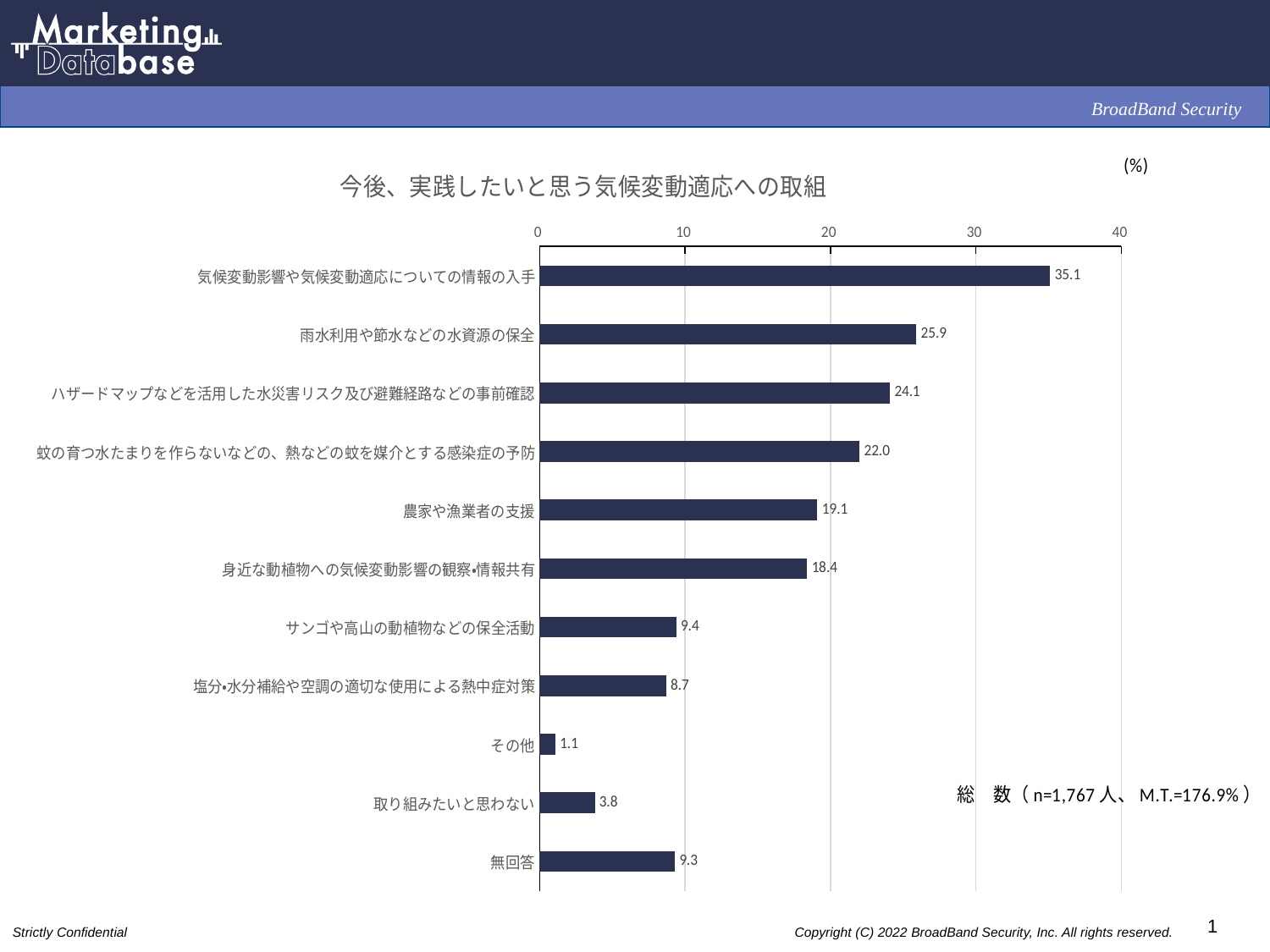

### Chart: 今後、実践したいと思う気候変動適応への取組

| Category |  |
|---|---|
| 気候変動影響や気候変動適応についての情報の入手 | 35.1 |
| 雨水利用や節水などの水資源の保全 | 25.9 |
| ハザードマップなどを活用した水災害リスク及び避難経路などの事前確認 | 24.1 |
| 蚊の育つ水たまりを作らないなどの、熱などの蚊を媒介とする感染症の予防 | 22.0 |
| 農家や漁業者の支援 | 19.1 |
| 身近な動植物への気候変動影響の観察・情報共有 | 18.4 |
| サンゴや高山の動植物などの保全活動 | 9.4 |
| 塩分・水分補給や空調の適切な使用による熱中症対策 | 8.7 |
| その他 | 1.1 |
| 取り組みたいと思わない | 3.8 |
| 無回答 | 9.3 |